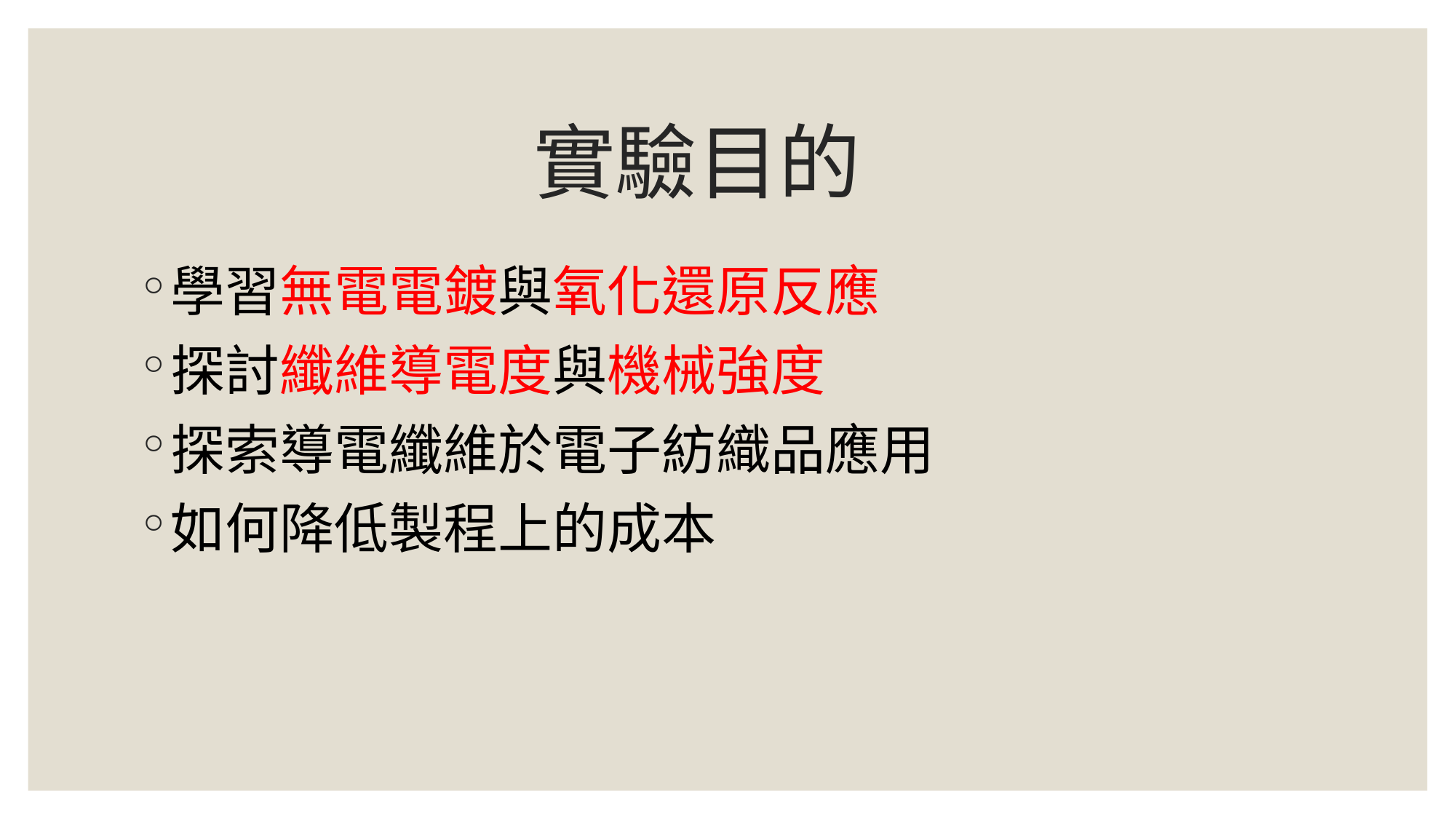

# 實驗目的
學習無電電鍍與氧化還原反應
探討纖維導電度與機械強度
探索導電纖維於電子紡織品應用
如何降低製程上的成本